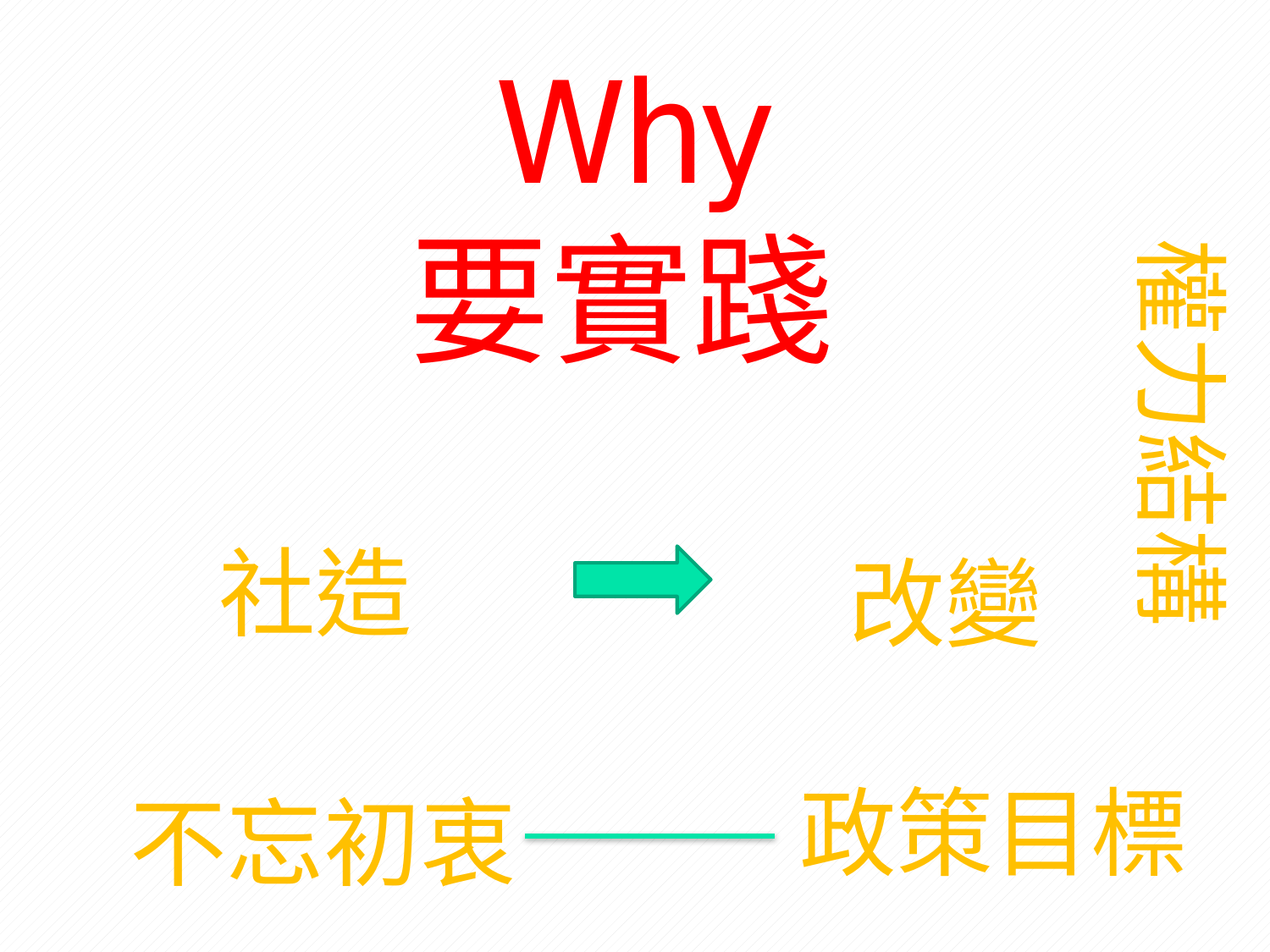

Why
要實踐
權力結構
社造
改變

政策目標
不忘初衷